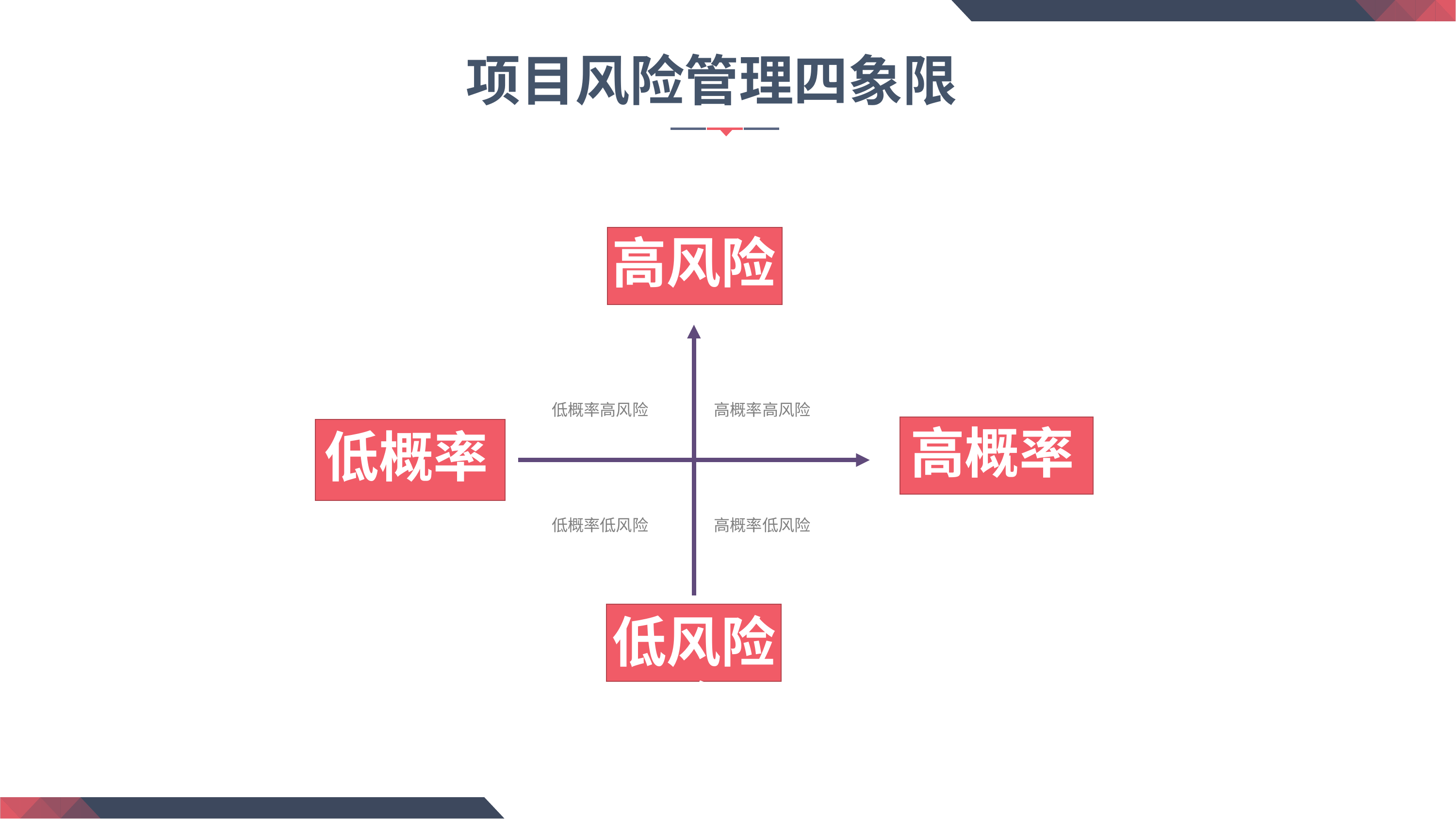

项目风险管理四象限

高风险

高概率高风险
低概率高风险
高概率

低概率

高概率低风险
低概率低风险
低风险险